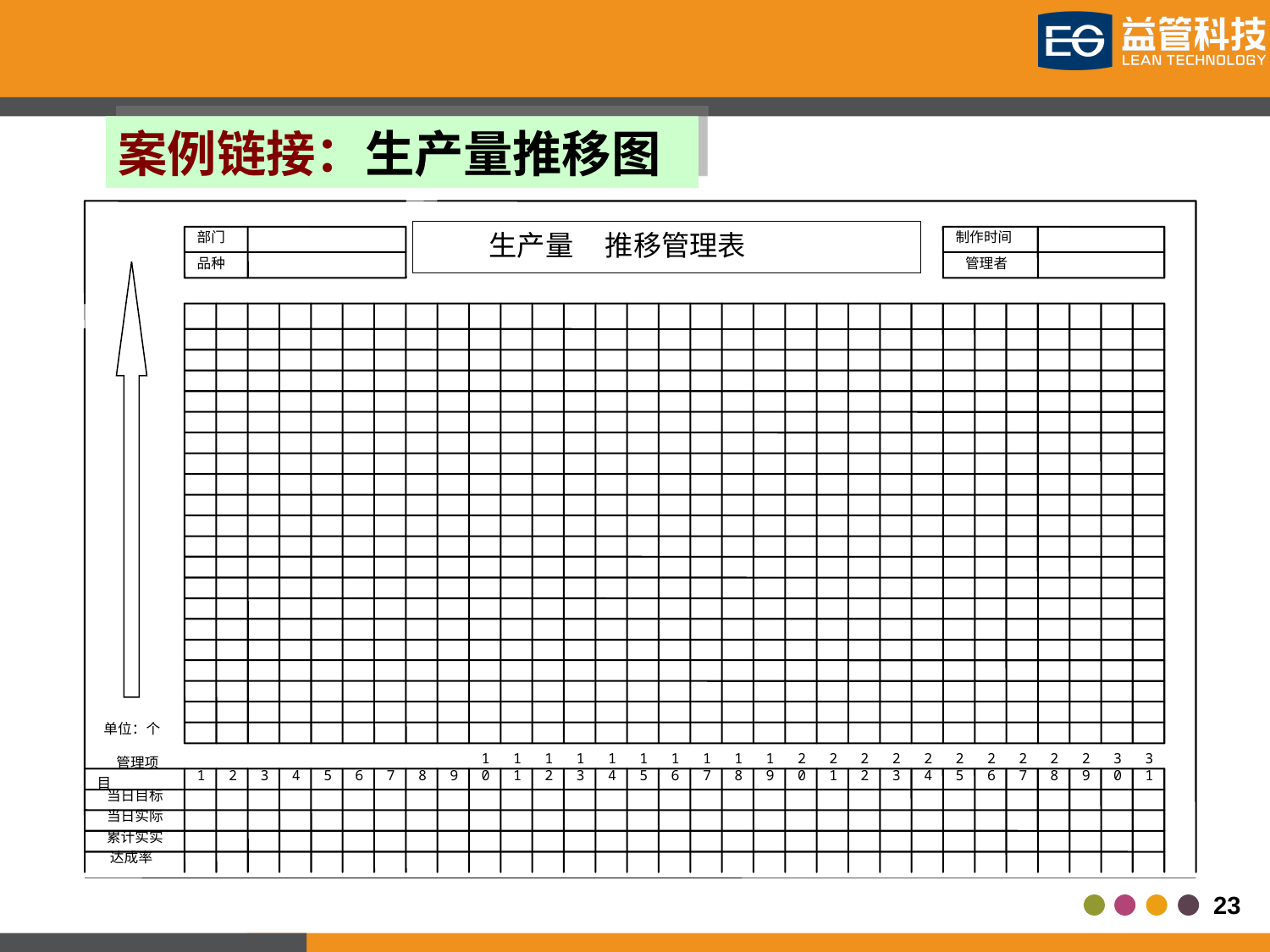

案例链接：生产量推移图

         生产量     推移管理表

部门

制作时间

品种

  管理者

 单位：个

     管理项目

1

2

3

4

5

6

7

8

9

10

11

12

13

14

15

16

17

18

19

20

21

22

23

24

25

26

27

28

29

30

31

  当日目标

  当日实际

  累计实实

   达成率